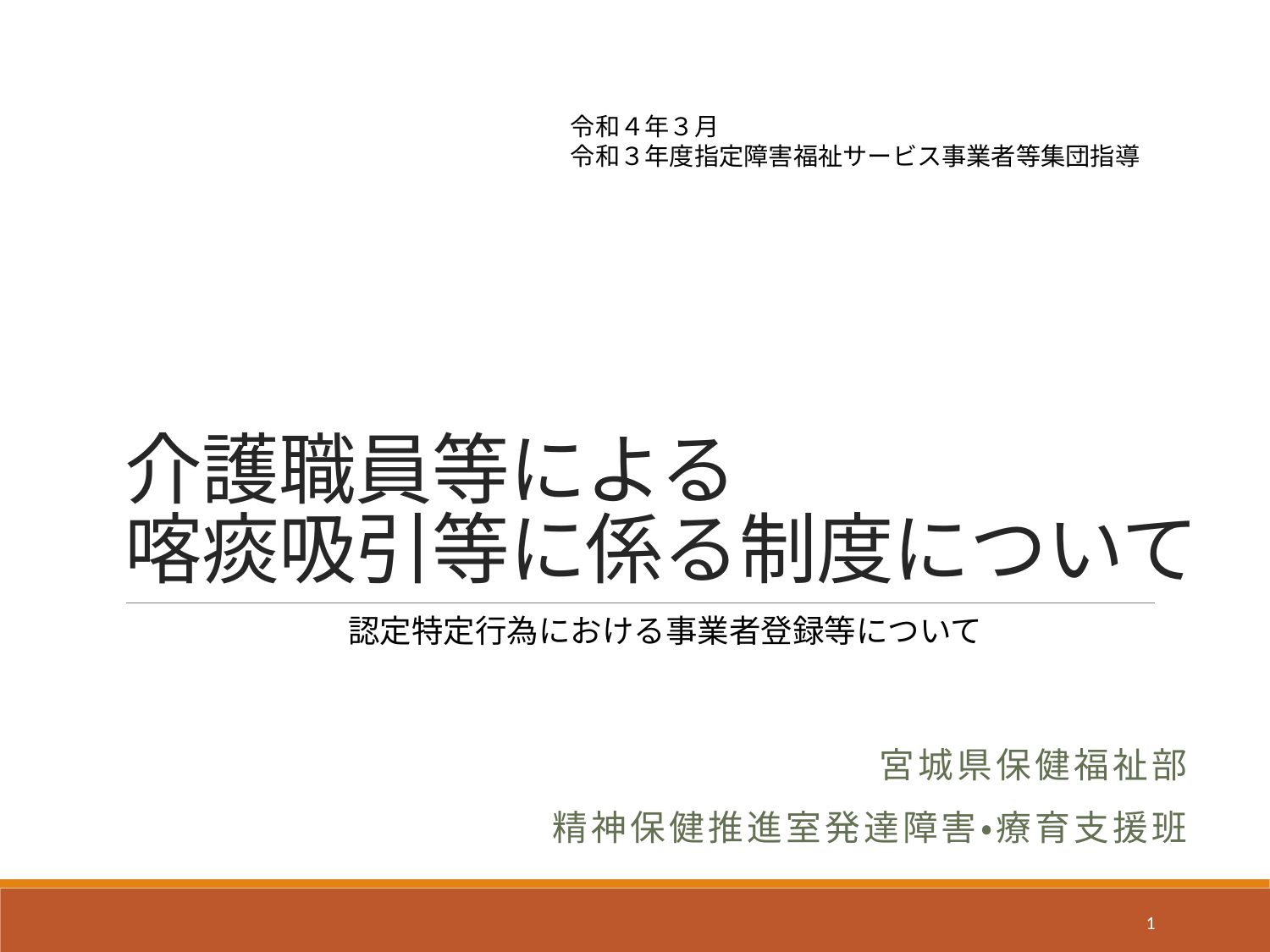

令和４年３月
令和３年度指定障害福祉サービス事業者等集団指導
# 介護職員等による 喀痰吸引等に係る制度について
認定特定行為における事業者登録等について
宮城県保健福祉部
精神保健推進室発達障害・療育支援班
1